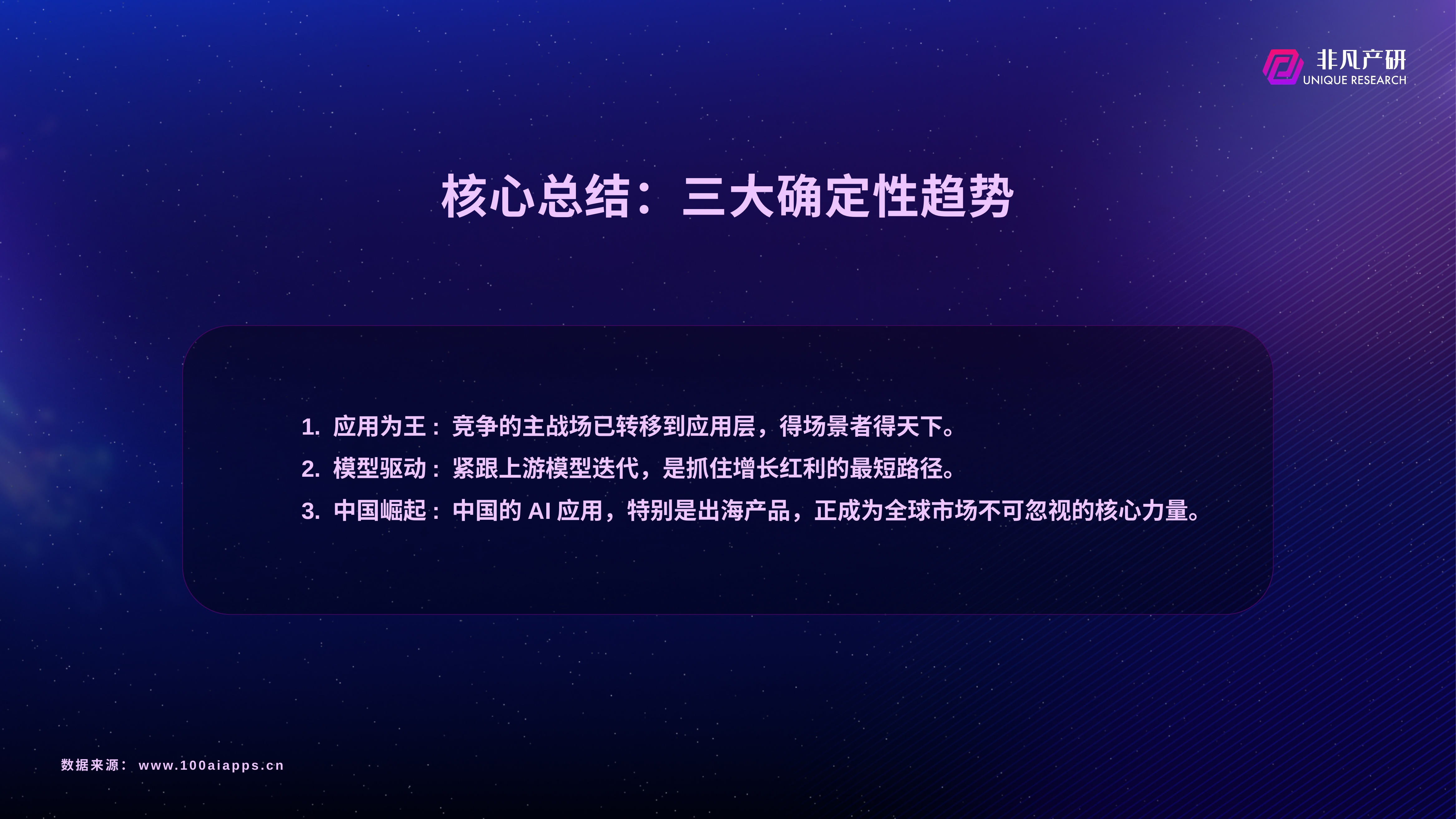

# 核心总结：三大确定性趋势

1. 应用为王: 竞争的主战场已转移到应用层，得场景者得天下。
2. 模型驱动: 紧跟上游模型迭代，是抓住增长红利的最短路径。
3. 中国崛起: 中国的AI应用，特别是出海产品，正成为全球市场不可忽视的核心力量。